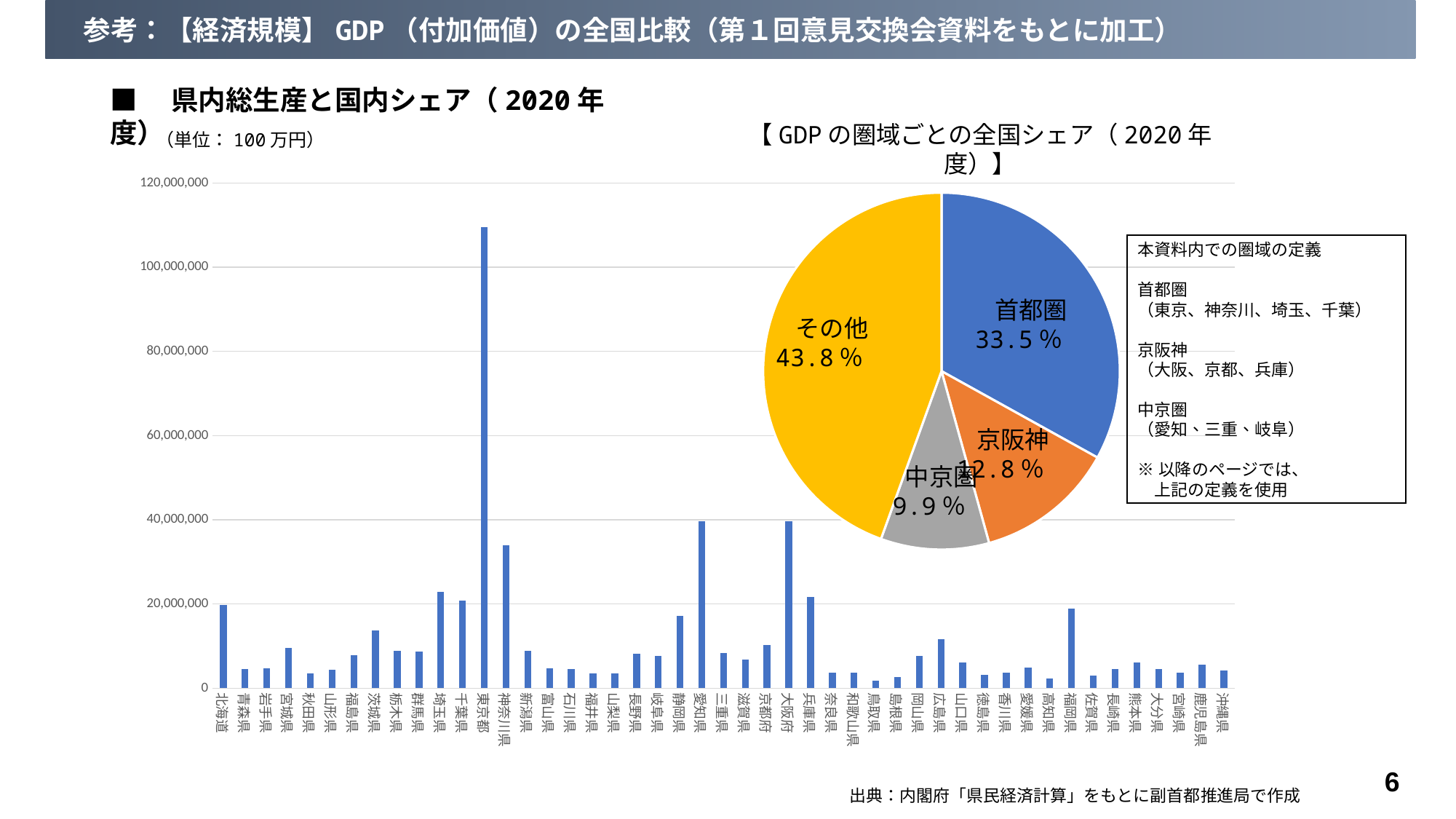

参考：【経済規模】GDP（付加価値）の全国比較（第１回意見交換会資料をもとに加工）
■　県内総生産と国内シェア（2020年度）
【GDPの圏域ごとの全国シェア（2020年度）】
（単位：100万円）

### Chart

| Category |  |
|---|---|
| 北海道 | 19725624.0 |
| 青森県 | 4456607.0 |
| 岩手県 | 4747426.0 |
| 宮城県 | 9485225.0 |
| 秋田県 | 3530452.0 |
| 山形県 | 4284158.0 |
| 福島県 | 7828577.0 |
| 茨城県 | 13771281.0 |
| 栃木県 | 8946482.0 |
| 群馬県 | 8653495.0 |
| 埼玉県 | 22922645.0 |
| 千葉県 | 20775634.0 |
| 東京都 | 109601589.0 |
| 神奈川県 | 33905464.0 |
| 新潟県 | 8857506.0 |
| 富山県 | 4729874.0 |
| 石川県 | 4527743.0 |
| 福井県 | 3571069.0 |
| 山梨県 | 3552685.0 |
| 長野県 | 8214074.0 |
| 岐阜県 | 7662998.0 |
| 静岡県 | 17105232.0 |
| 愛知県 | 39659291.0 |
| 三重県 | 8273134.0 |
| 滋賀県 | 6739736.0 |
| 京都府 | 10167991.0 |
| 大阪府 | 39720316.0 |
| 兵庫県 | 21735871.0 |
| 奈良県 | 3685868.0 |
| 和歌山県 | 3625091.0 |
| 鳥取県 | 1819938.0 |
| 島根県 | 2575687.0 |
| 岡山県 | 7606440.0 |
| 広島県 | 11555366.0 |
| 山口県 | 6148146.0 |
| 徳島県 | 3185168.0 |
| 香川県 | 3734443.0 |
| 愛媛県 | 4827460.0 |
| 高知県 | 2354276.0 |
| 福岡県 | 18886929.0 |
| 佐賀県 | 3045909.0 |
| 長崎県 | 4538708.0 |
| 熊本県 | 6105086.0 |
| 大分県 | 4458030.0 |
| 宮崎県 | 3602456.0 |
| 鹿児島県 | 5610271.0 |
| 沖縄県 | 4260875.0 |

### Chart

| Category |  |
|---|---|
| 首都圏 | 0.3350261155261774 |
| 京阪神 | 0.12817995020086015 |
| 中京圏 | 0.09949459457022676 |
| その他 | 0.451 |
本資料内での圏域の定義

首都圏
（東京、神奈川、埼玉、千葉）

京阪神
（大阪、京都、兵庫）

中京圏
（愛知、三重、岐阜）

※以降のページでは、
　上記の定義を使用
首都圏
33.5％
その他
43.8％
京阪神
12.8％
中京圏
9.9％
6
出典：内閣府「県民経済計算」をもとに副首都推進局で作成